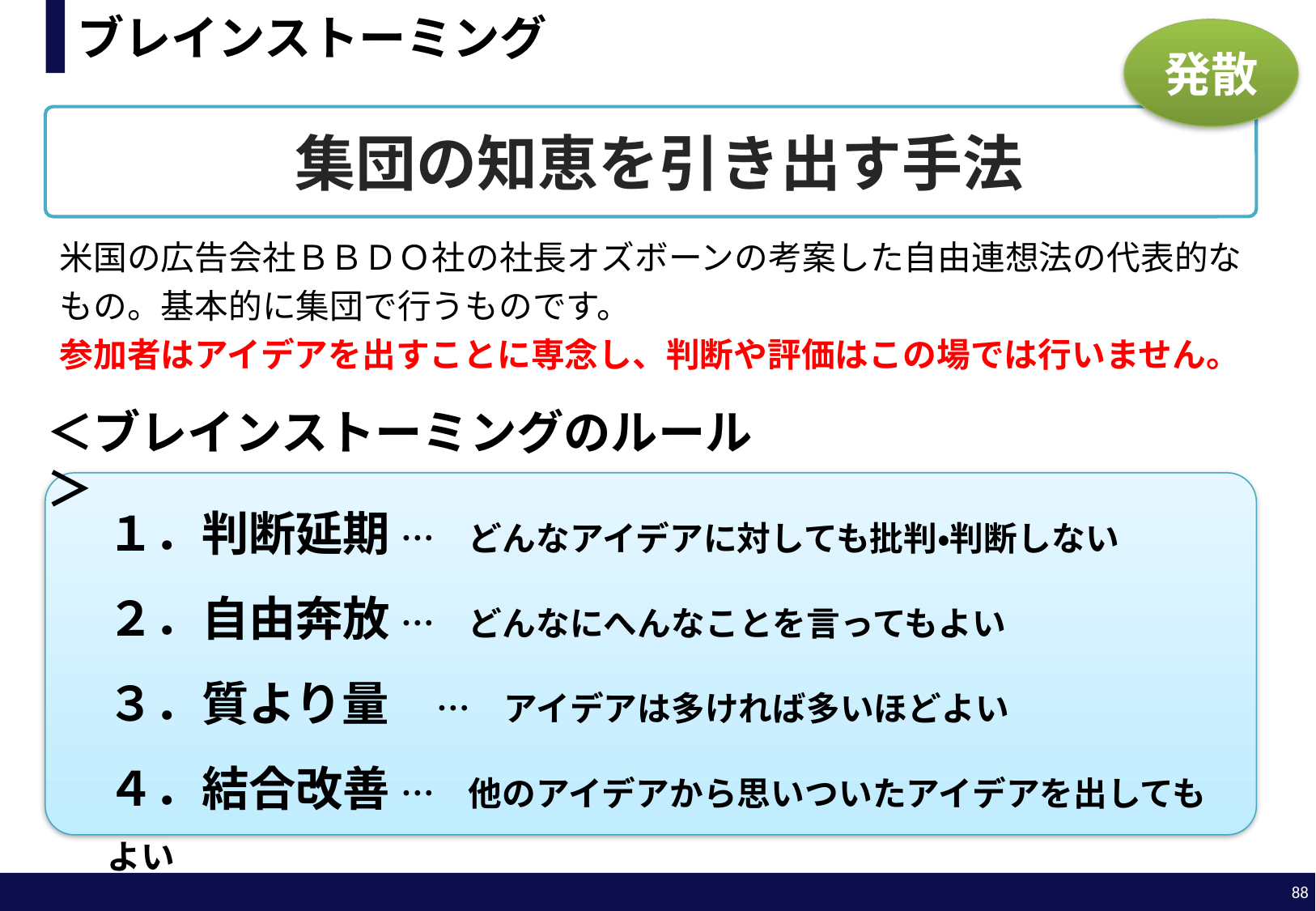

# ブレインストーミング
発散
集団の知恵を引き出す手法
米国の広告会社ＢＢＤＯ社の社長オズボーンの考案した自由連想法の代表的なもの。基本的に集団で行うものです。
参加者はアイデアを出すことに専念し、判断や評価はこの場では行いません。
＜ブレインストーミングのルール＞
１．判断延期 …　どんなアイデアに対しても批判・判断しない
２．自由奔放 …　どんなにへんなことを言ってもよい
３．質より量　…　アイデアは多ければ多いほどよい
４．結合改善 …　他のアイデアから思いついたアイデアを出してもよい